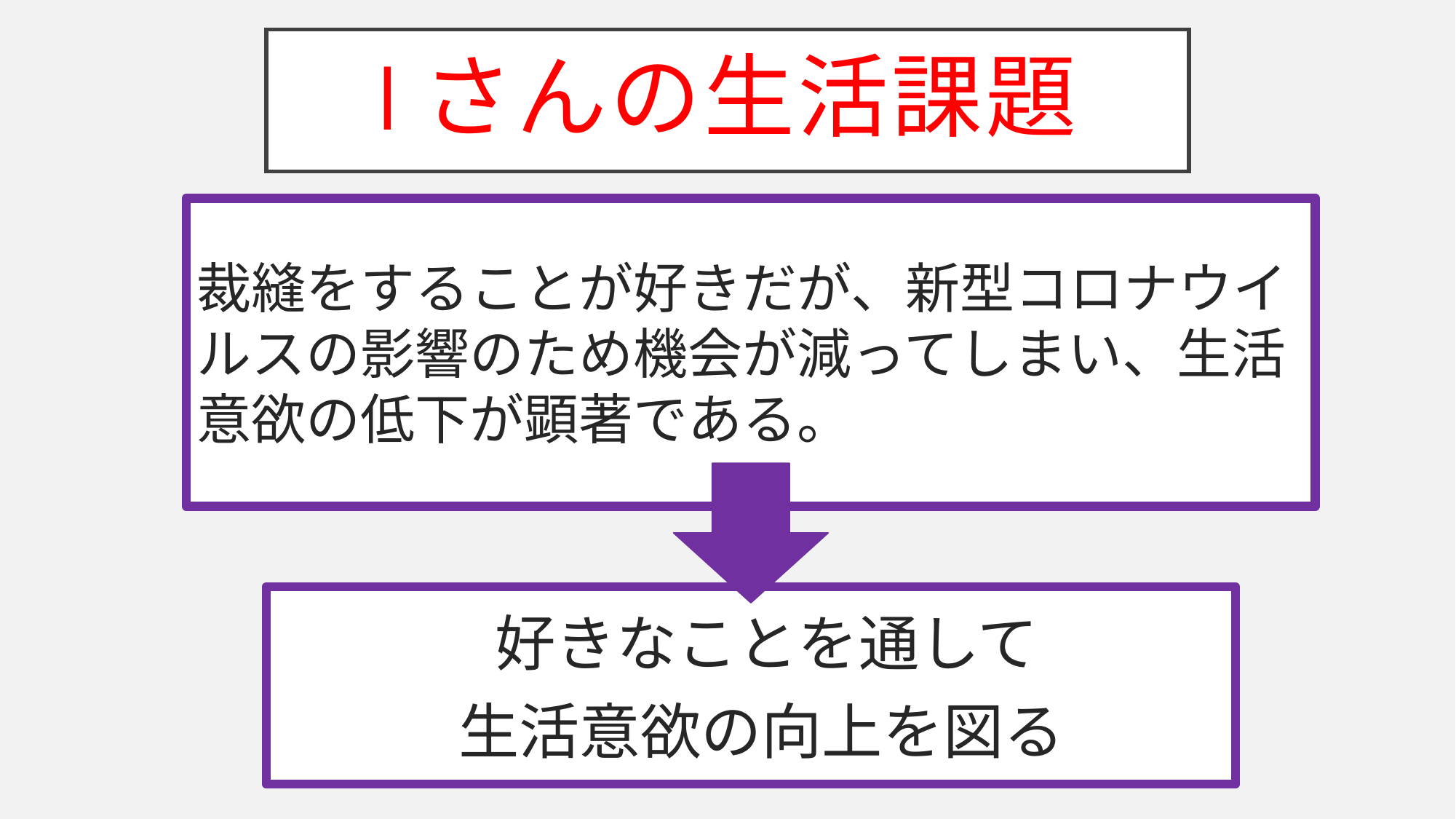

# Iさんの生活課題
裁縫をすることが好きだが、新型コロナウイルスの影響のため機会が減ってしまい、生活意欲の低下が顕著である。

　　　　　　好きなことを通して
　　　生活意欲の向上を図る